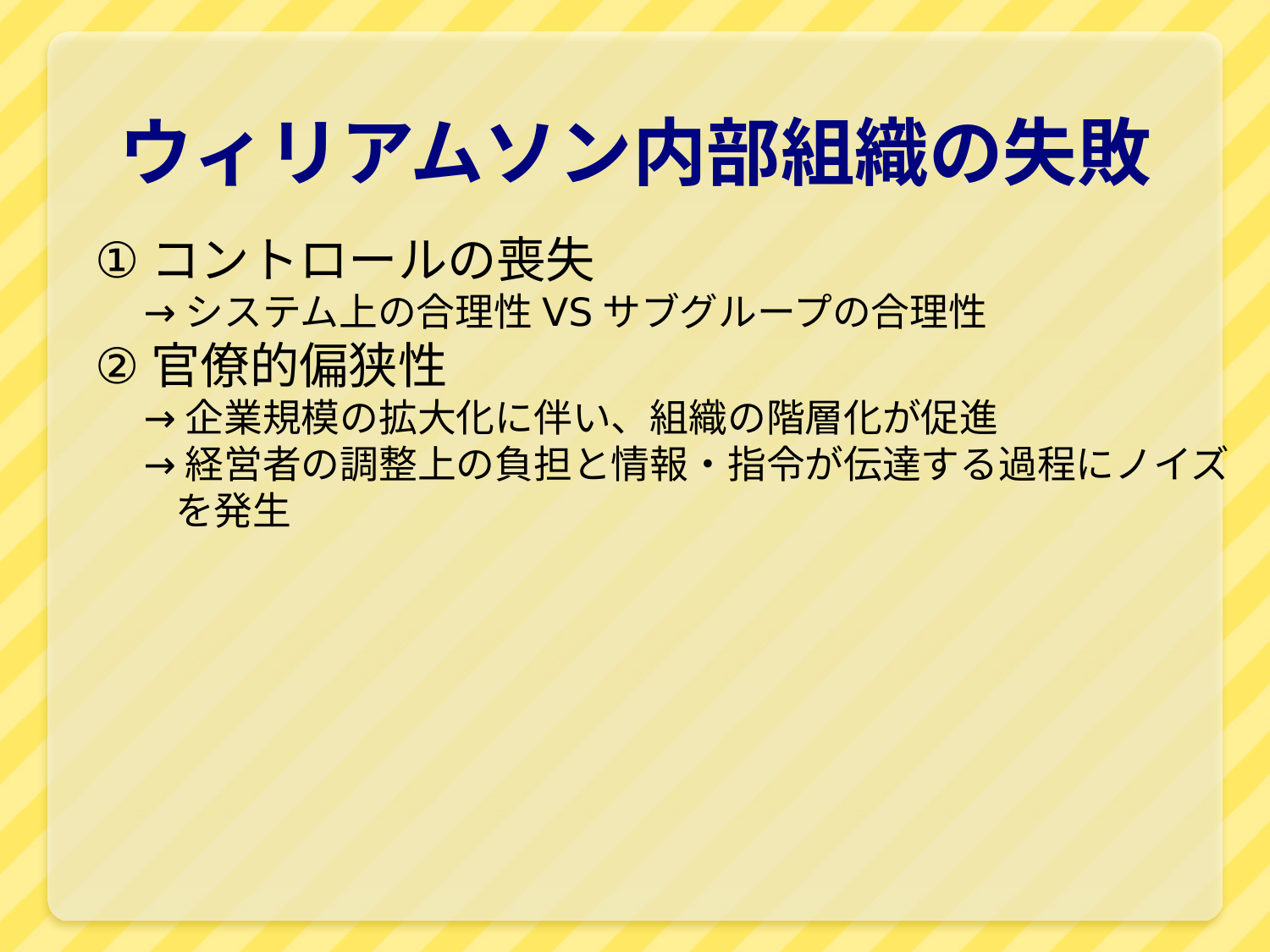

# ウィリアムソン内部組織の失敗
①コントロールの喪失
→システム上の合理性VSサブグループの合理性
②官僚的偏狭性
→企業規模の拡大化に伴い、組織の階層化が促進
→経営者の調整上の負担と情報・指令が伝達する過程にノイズを発生